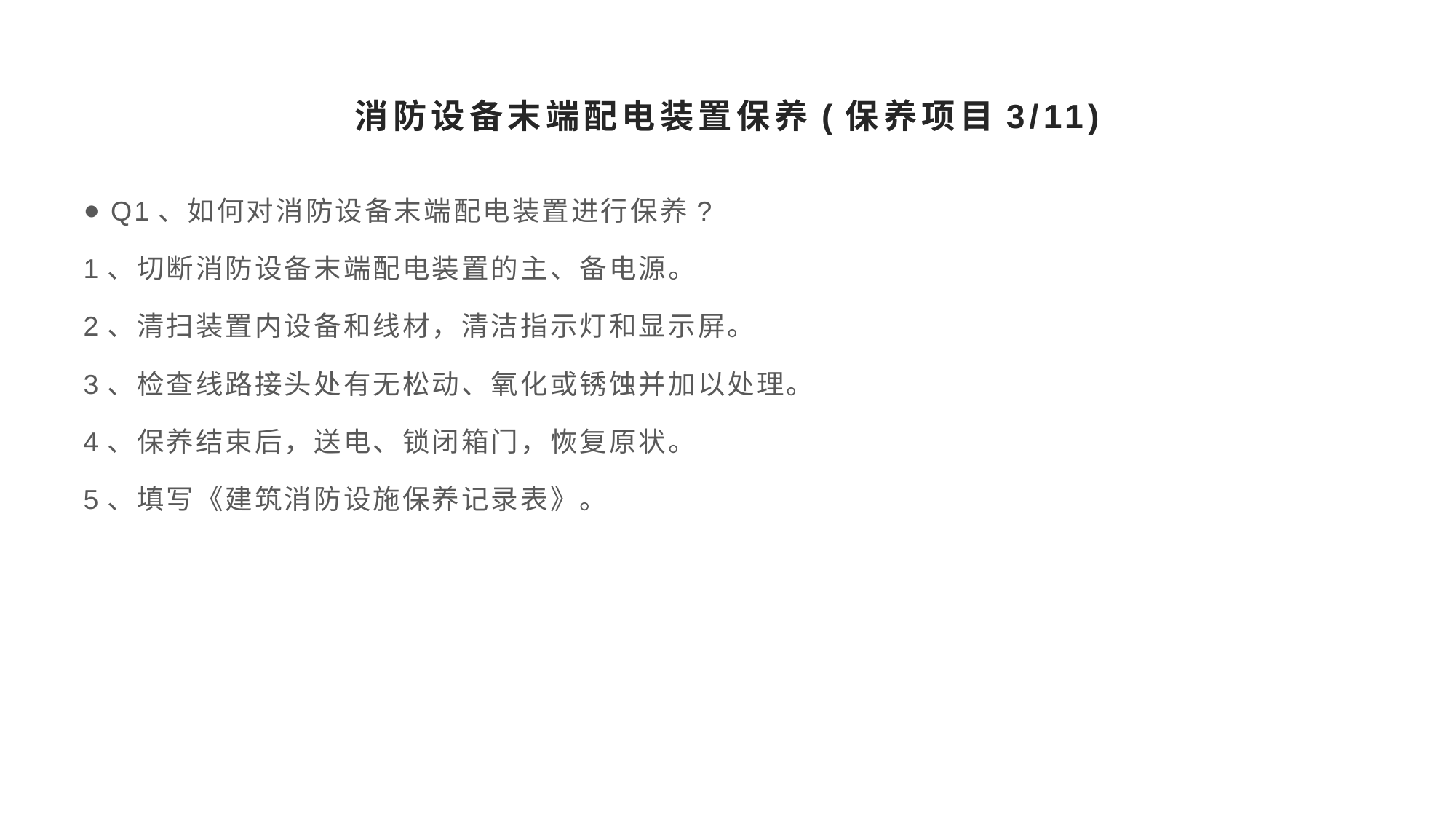

# 消防设备末端配电装置保养(保养项目3/11)
Q1、如何对消防设备末端配电装置进行保养?
1、切断消防设备末端配电装置的主、备电源。
2、清扫装置内设备和线材，清洁指示灯和显示屏。
3、检查线路接头处有无松动、氧化或锈蚀并加以处理。
4、保养结束后，送电、锁闭箱门，恢复原状。
5、填写《建筑消防设施保养记录表》。
3